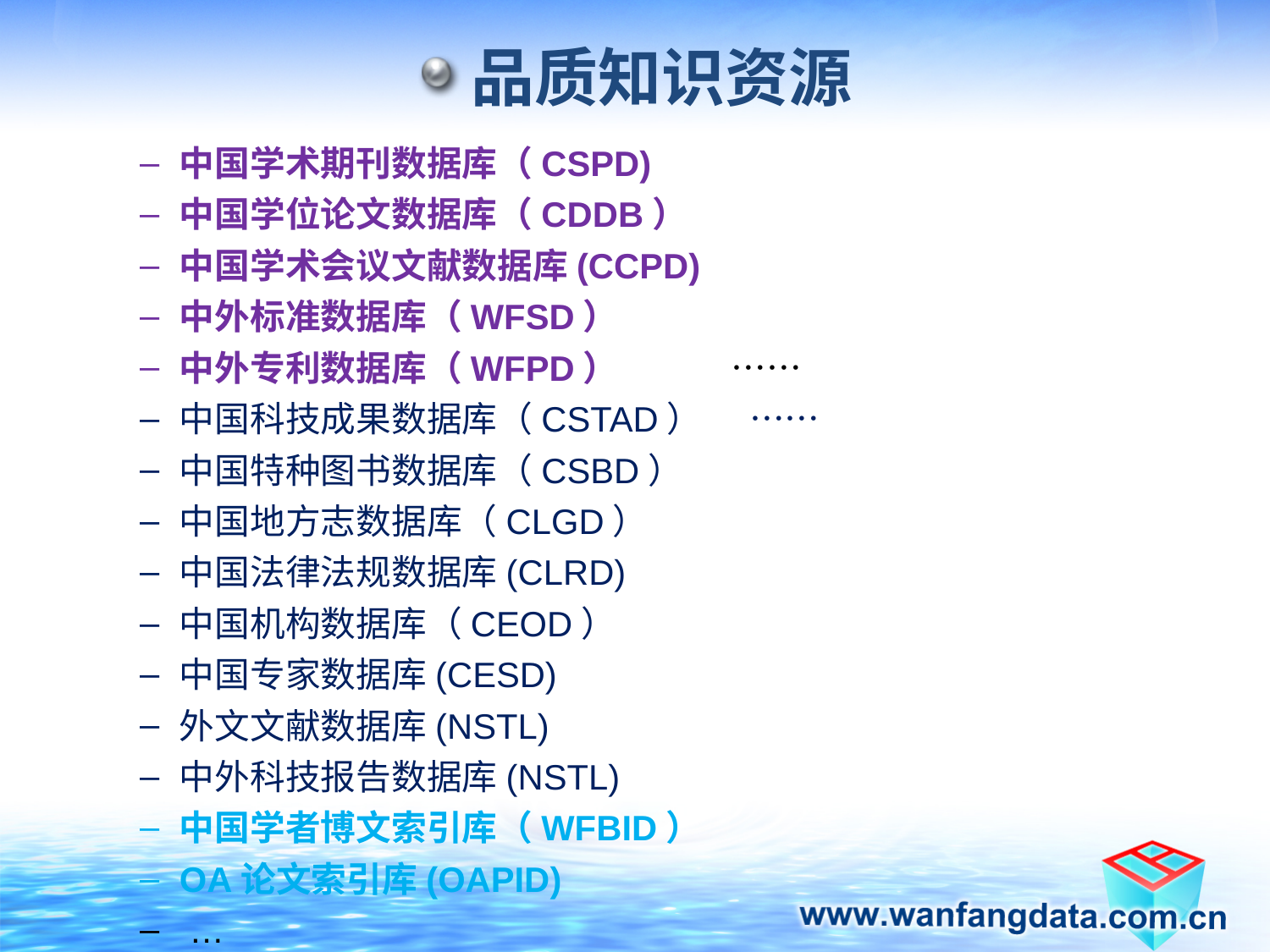

# 品质知识资源
中国学术期刊数据库（CSPD)
中国学位论文数据库（CDDB）
中国学术会议文献数据库(CCPD)
中外标准数据库（WFSD）
中外专利数据库（WFPD）              ……
中国科技成果数据库（CSTAD）      ……
中国特种图书数据库（CSBD）
中国地方志数据库（CLGD）
中国法律法规数据库(CLRD)
中国机构数据库（CEOD）
中国专家数据库(CESD)
外文文献数据库(NSTL)
中外科技报告数据库(NSTL)
中国学者博文索引库（WFBID）
OA论文索引库(OAPID)
 …